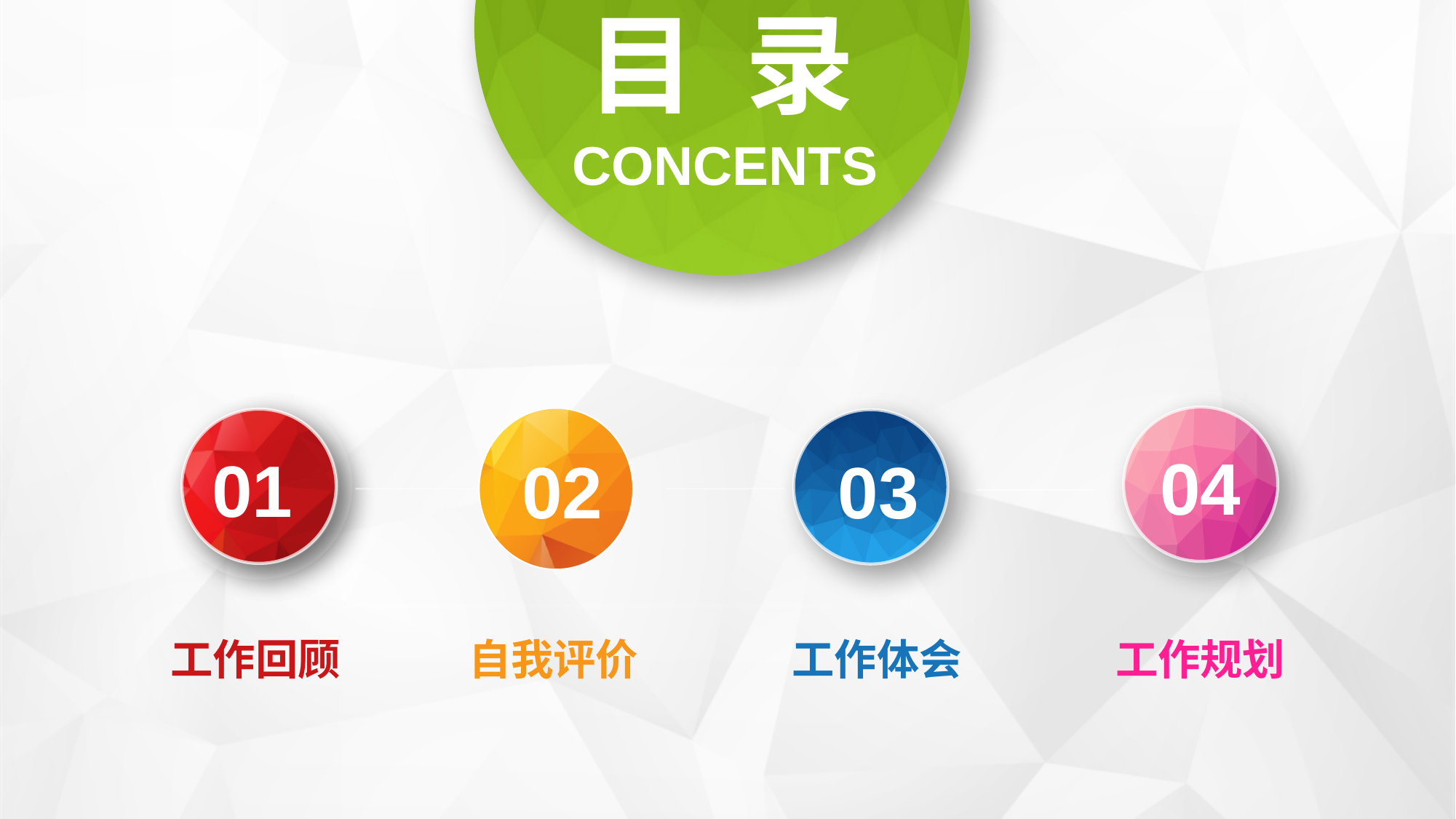

目  录
CONCENTS

04

01

02

03

02
工作回顾
自我评价
工作体会
工作规划